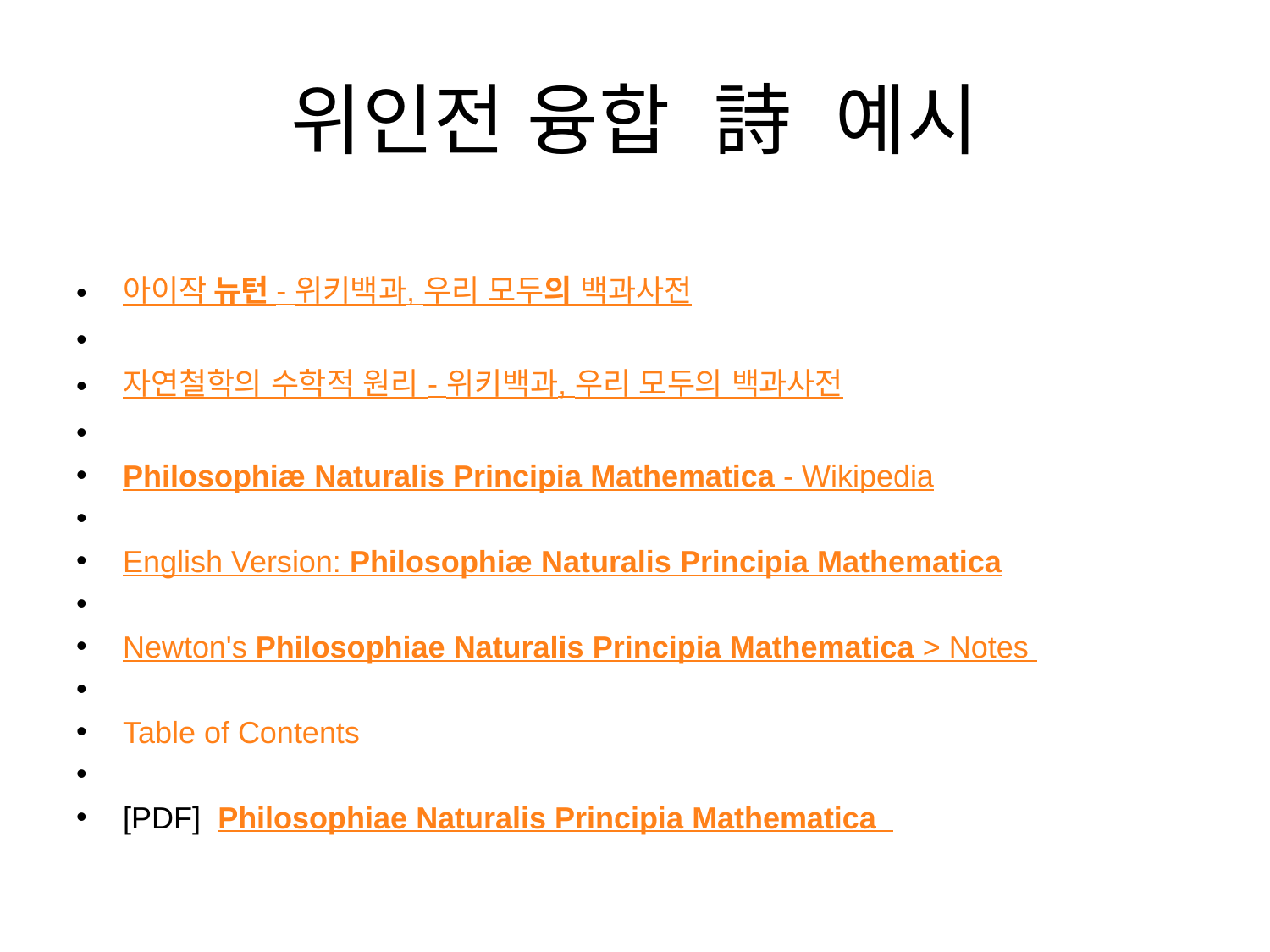

# 위인전 융합  詩  예시

아이작 뉴턴 - 위키백과, 우리 모두의 백과사전

자연철학의 수학적 원리 - 위키백과, 우리 모두의 백과사전

Philosophiæ Naturalis Principia Mathematica - Wikipedia

English Version: Philosophiæ Naturalis Principia Mathematica

Newton's Philosophiae Naturalis Principia Mathematica > Notes

Table of Contents

[PDF]  Philosophiae Naturalis Principia Mathematica